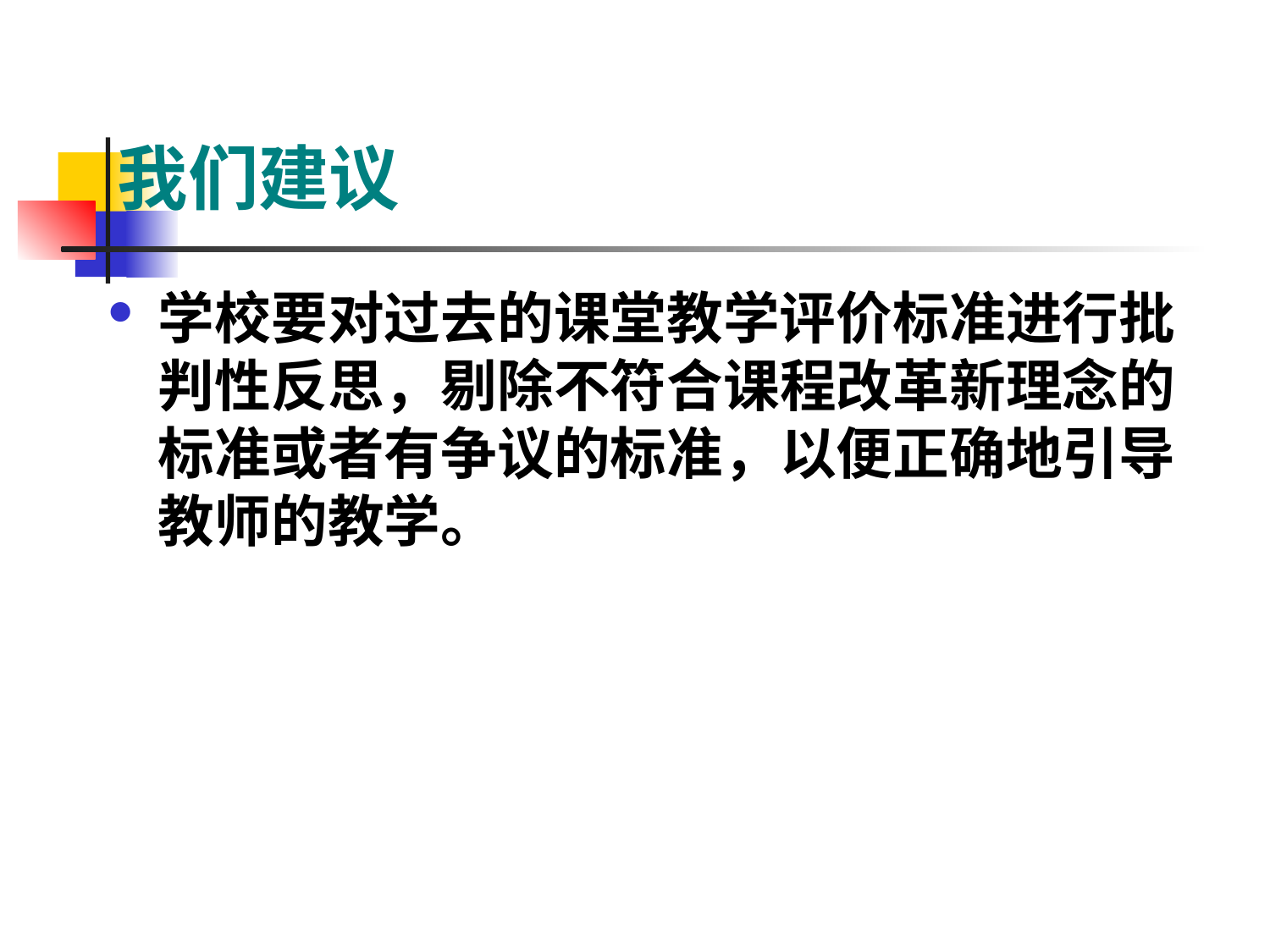

# 我们建议
学校要对过去的课堂教学评价标准进行批判性反思，剔除不符合课程改革新理念的标准或者有争议的标准，以便正确地引导教师的教学。